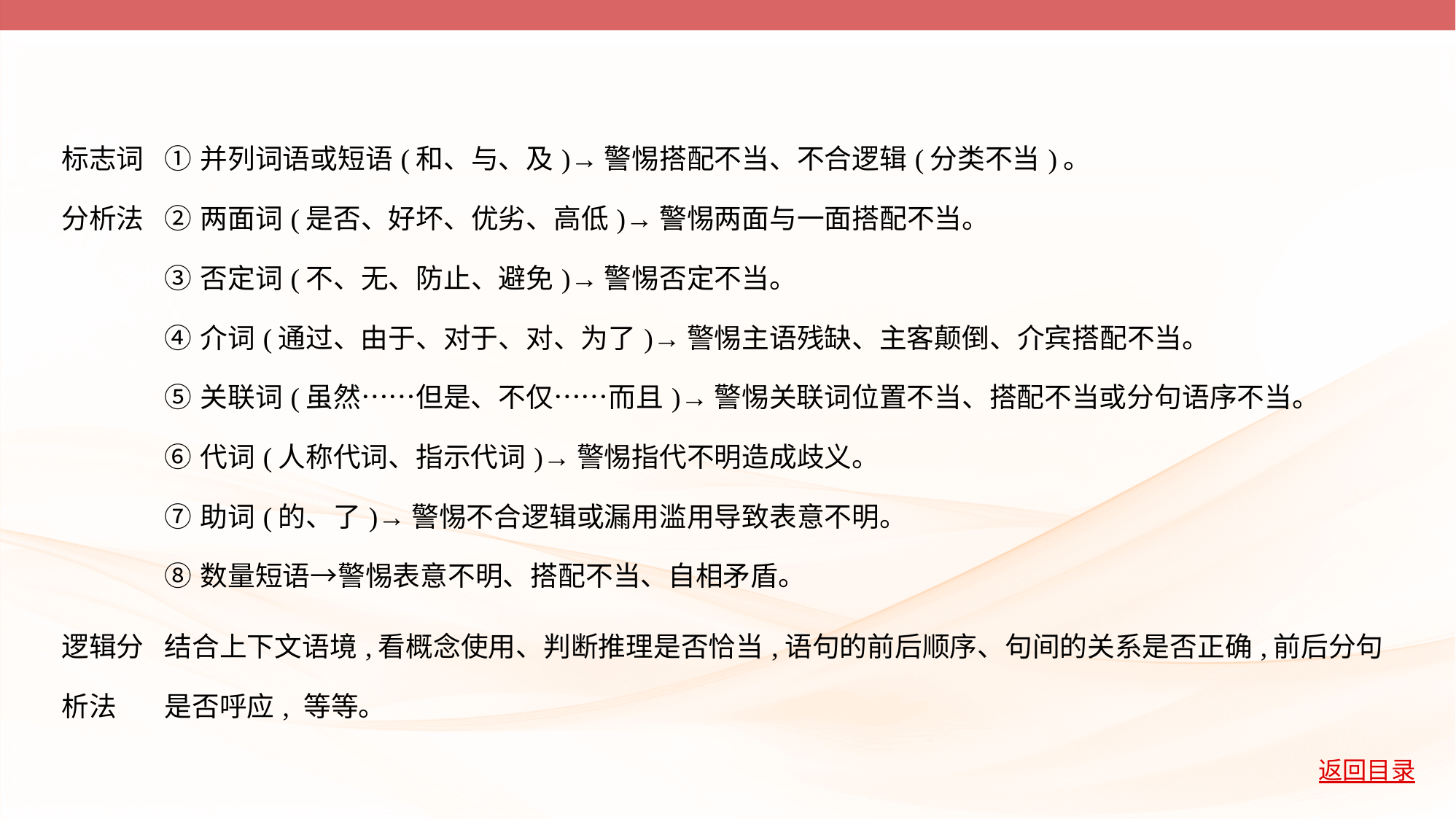

| 标志词 分析法 | ①并列词语或短语(和、与、及)→警惕搭配不当、不合逻辑(分类不当)。 ②两面词(是否、好坏、优劣、高低)→警惕两面与一面搭配不当。 ③否定词(不、无、防止、避免)→警惕否定不当。 ④介词(通过、由于、对于、对、为了)→警惕主语残缺、主客颠倒、介宾搭配不当。 ⑤关联词(虽然……但是、不仅……而且)→警惕关联词位置不当、搭配不当或分句语序不当。 ⑥代词(人称代词、指示代词)→警惕指代不明造成歧义。 ⑦助词(的、了)→警惕不合逻辑或漏用滥用导致表意不明。 ⑧数量短语→警惕表意不明、搭配不当、自相矛盾。 |
| --- | --- |
| 逻辑分 析法 | 结合上下文语境,看概念使用、判断推理是否恰当,语句的前后顺序、句间的关系是否正确,前后分句是否呼应, 等等。 |